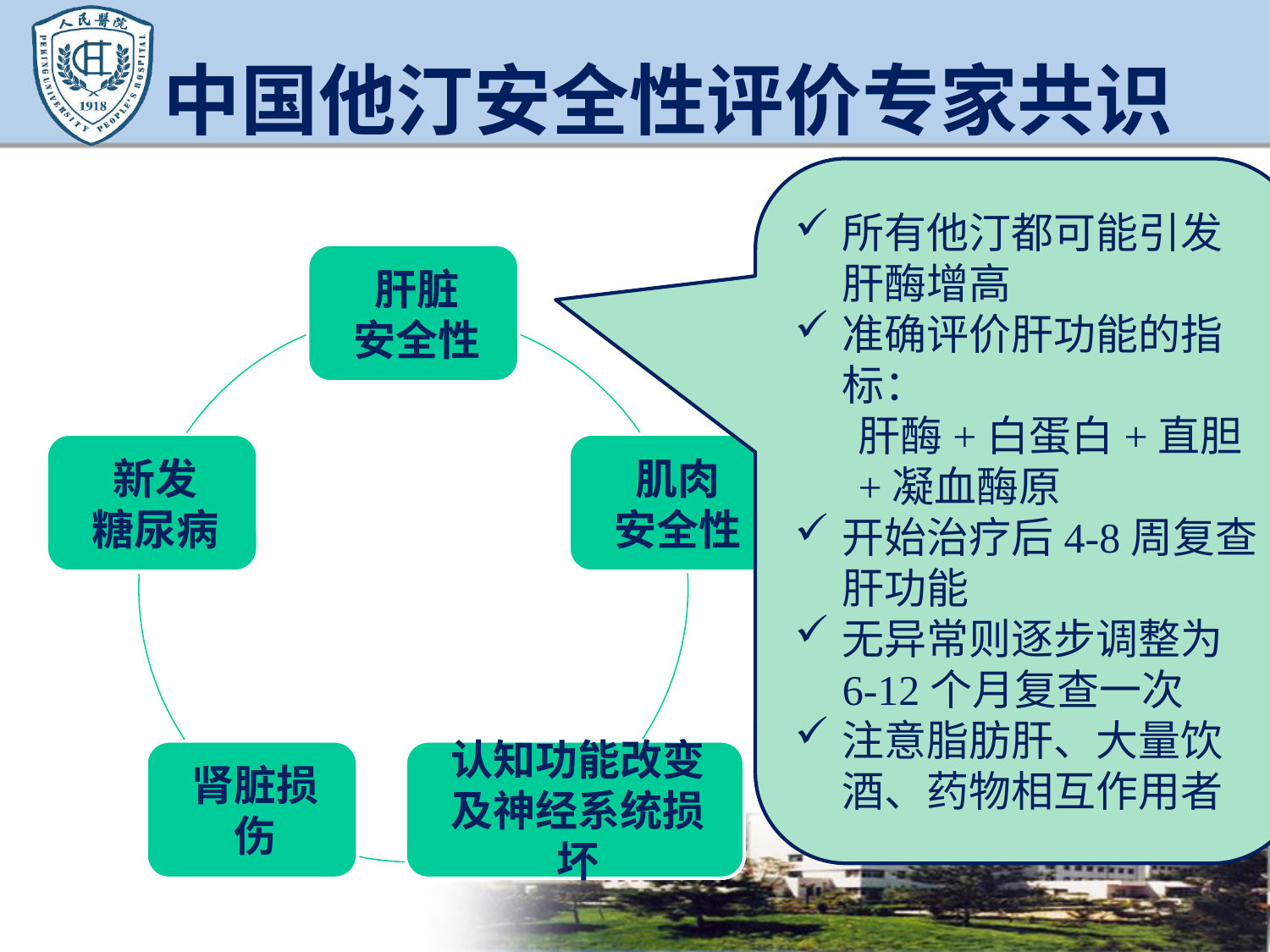

# 中国他汀安全性评价专家共识
所有他汀都可能引发肝酶增高
准确评价肝功能的指标：
肝酶+白蛋白+直胆+凝血酶原
开始治疗后4-8周复查肝功能
无异常则逐步调整为6-12个月复查一次
注意脂肪肝、大量饮酒、药物相互作用者
肝脏
安全性
肌肉
安全性
认知功能改变及神经系统损坏
肾脏损伤
新发
糖尿病